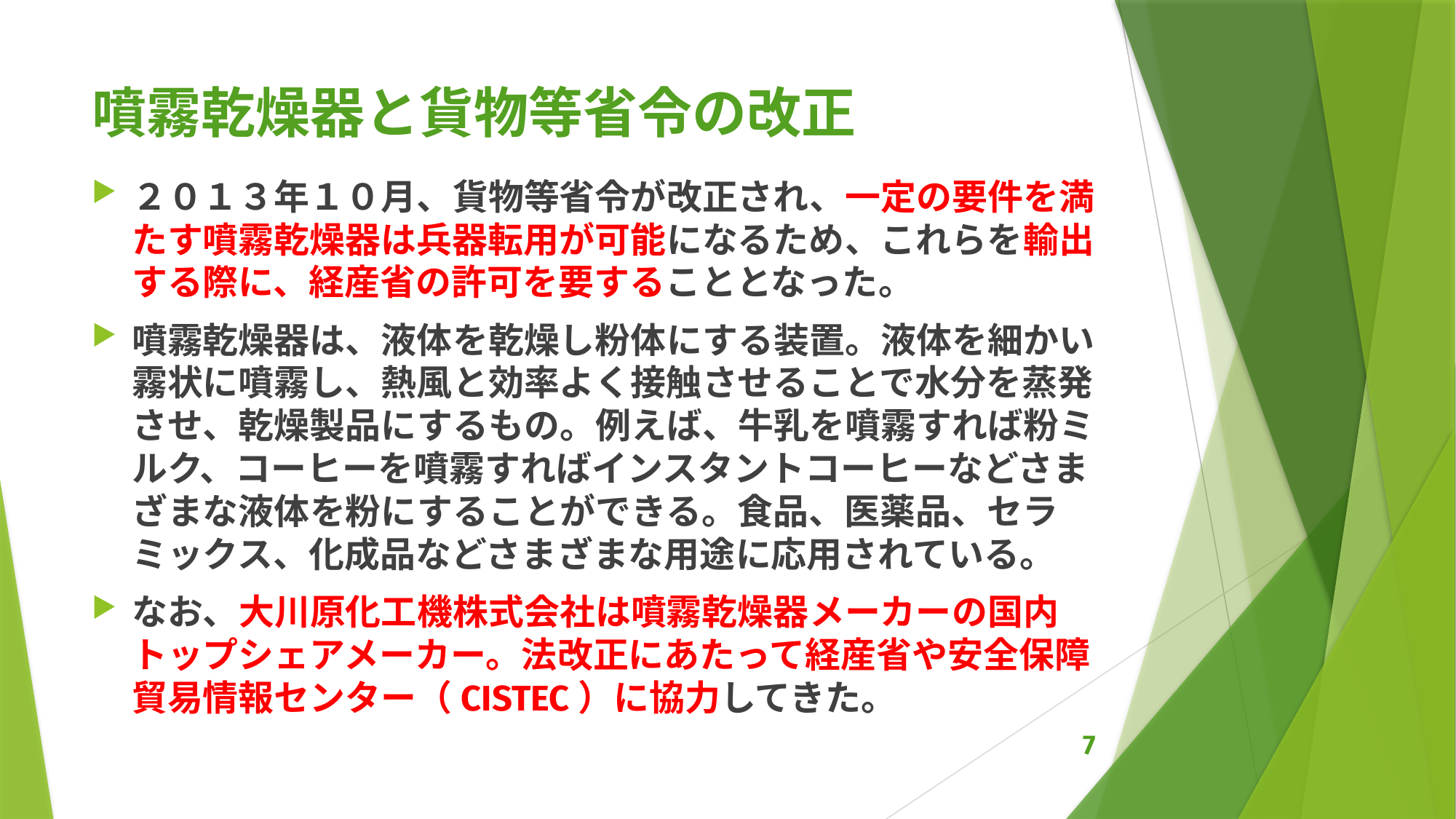

# 噴霧乾燥器と貨物等省令の改正
２０１３年１０月、貨物等省令が改正され、一定の要件を満たす噴霧乾燥器は兵器転用が可能になるため、これらを輸出する際に、経産省の許可を要することとなった。
噴霧乾燥器は、液体を乾燥し粉体にする装置。液体を細かい霧状に噴霧し、熱風と効率よく接触させることで水分を蒸発させ、乾燥製品にするもの。例えば、牛乳を噴霧すれば粉ミルク、コーヒーを噴霧すればインスタントコーヒーなどさまざまな液体を粉にすることができる。食品、医薬品、セラミックス、化成品などさまざまな用途に応用されている。
なお、大川原化工機株式会社は噴霧乾燥器メーカーの国内トップシェアメーカー。法改正にあたって経産省や安全保障貿易情報センター（CISTEC）に協力してきた。
7